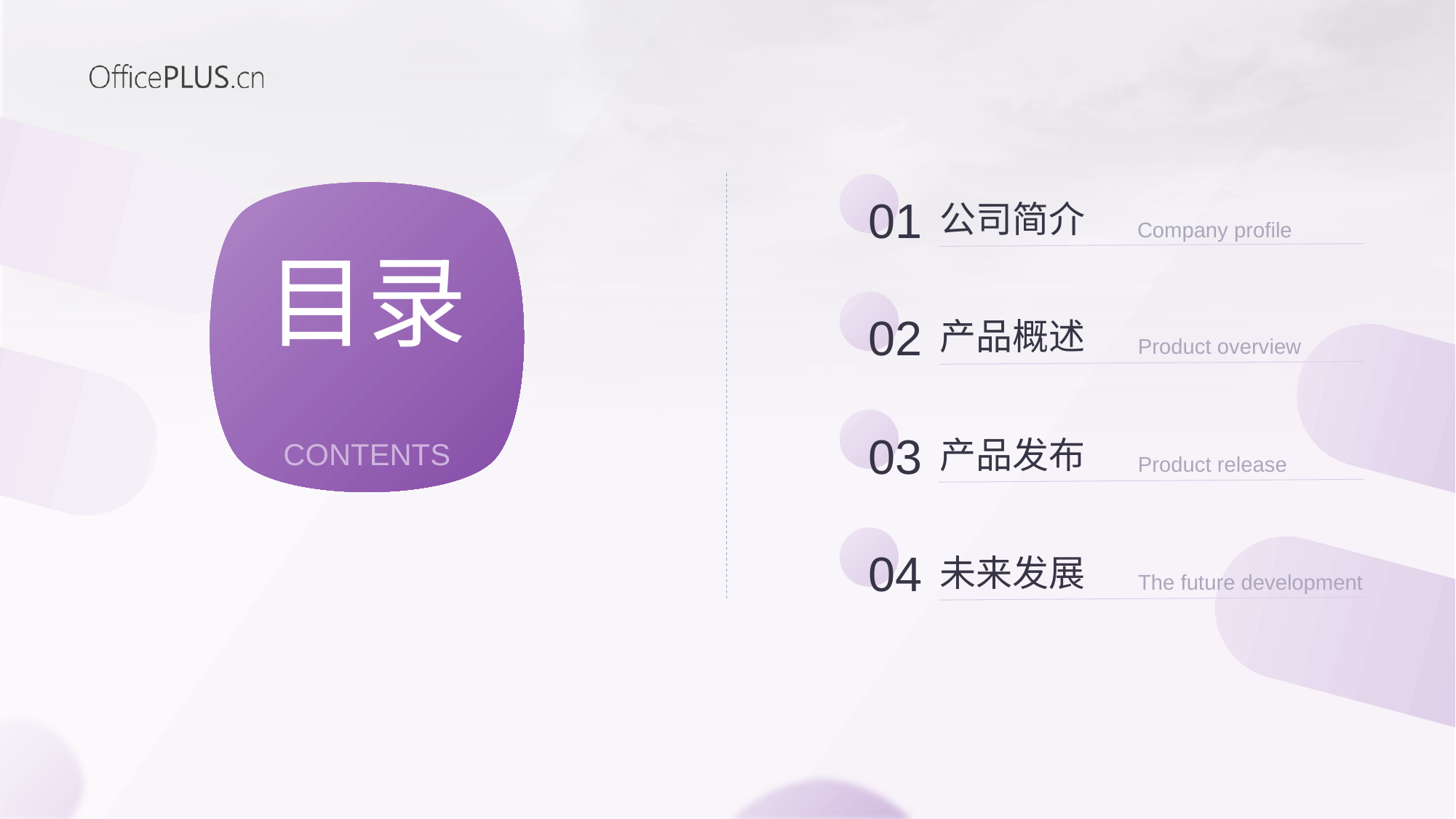

公司简介
Company profile
目录
产品概述
Product overview
CONTENTS
产品发布
Product release
未来发展
The future development